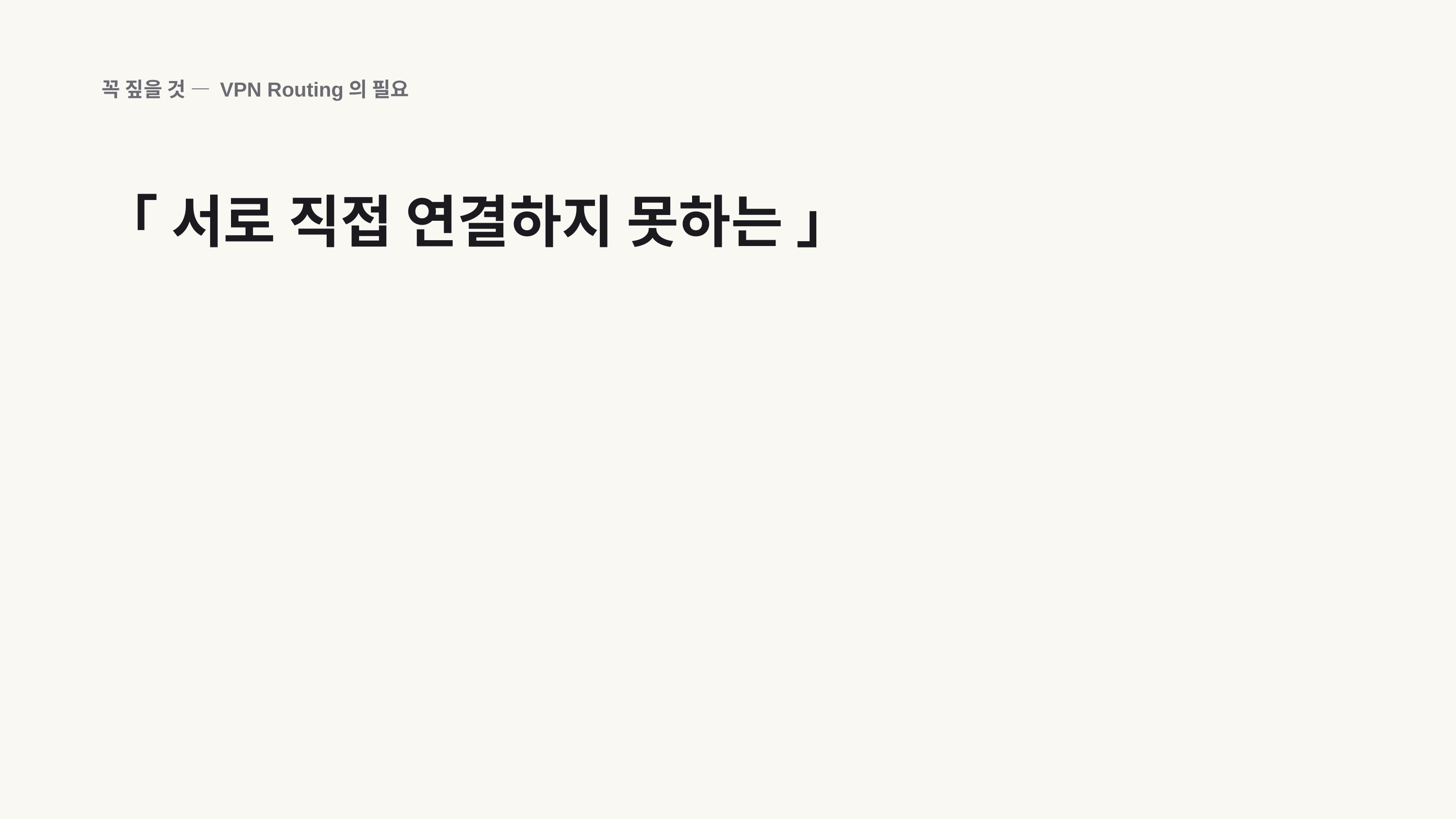

꼭 짚을 것 — VPN Routing의 필요
「 서로 직접 연결하지 못하는 」